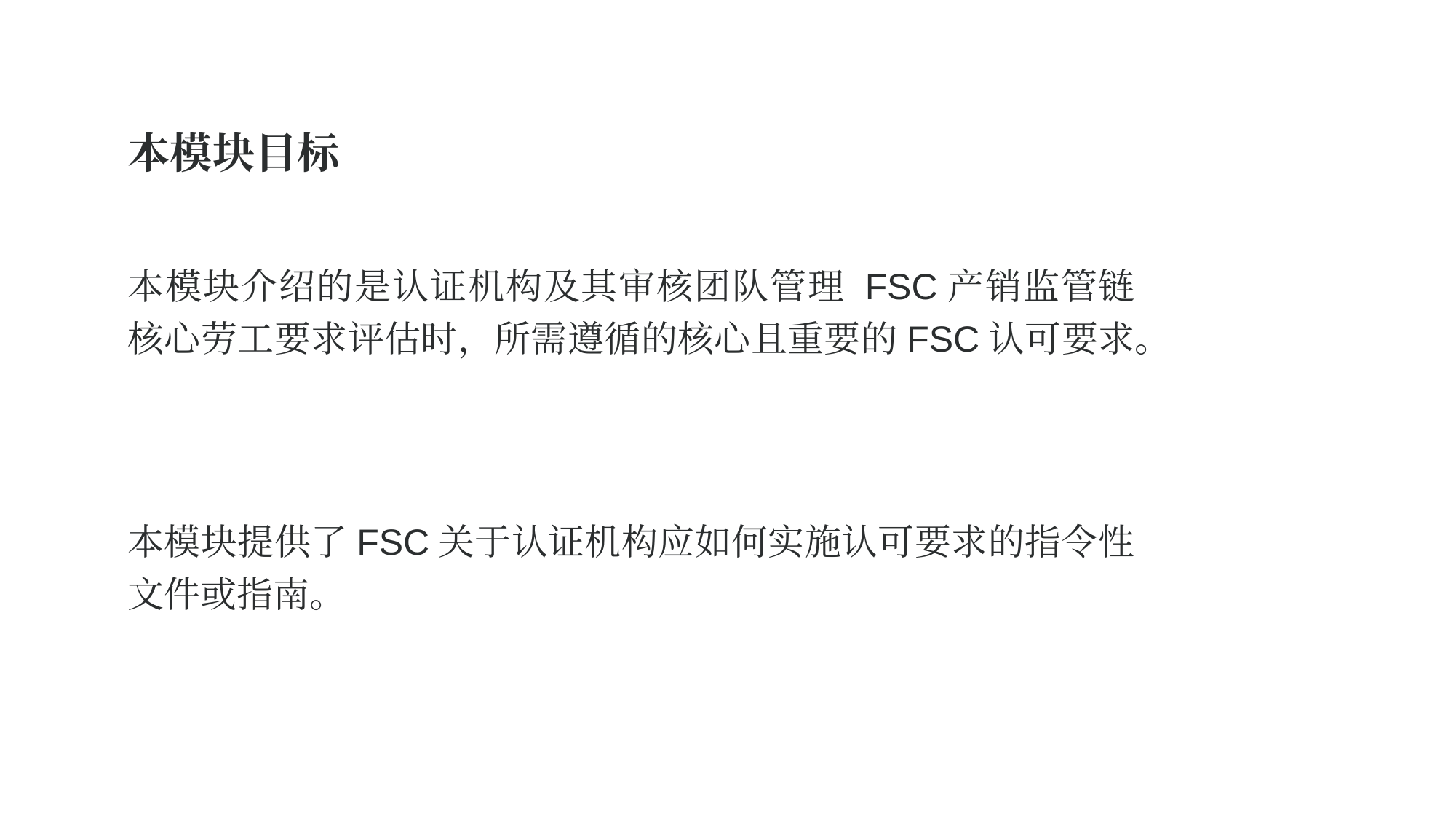

本模块目标
本模块介绍的是认证机构及其审核团队管理 FSC产销监管链核心劳工要求评估时，所需遵循的核心且重要的FSC认可要求。

本模块提供了FSC关于认证机构应如何实施认可要求的指令性文件或指南。